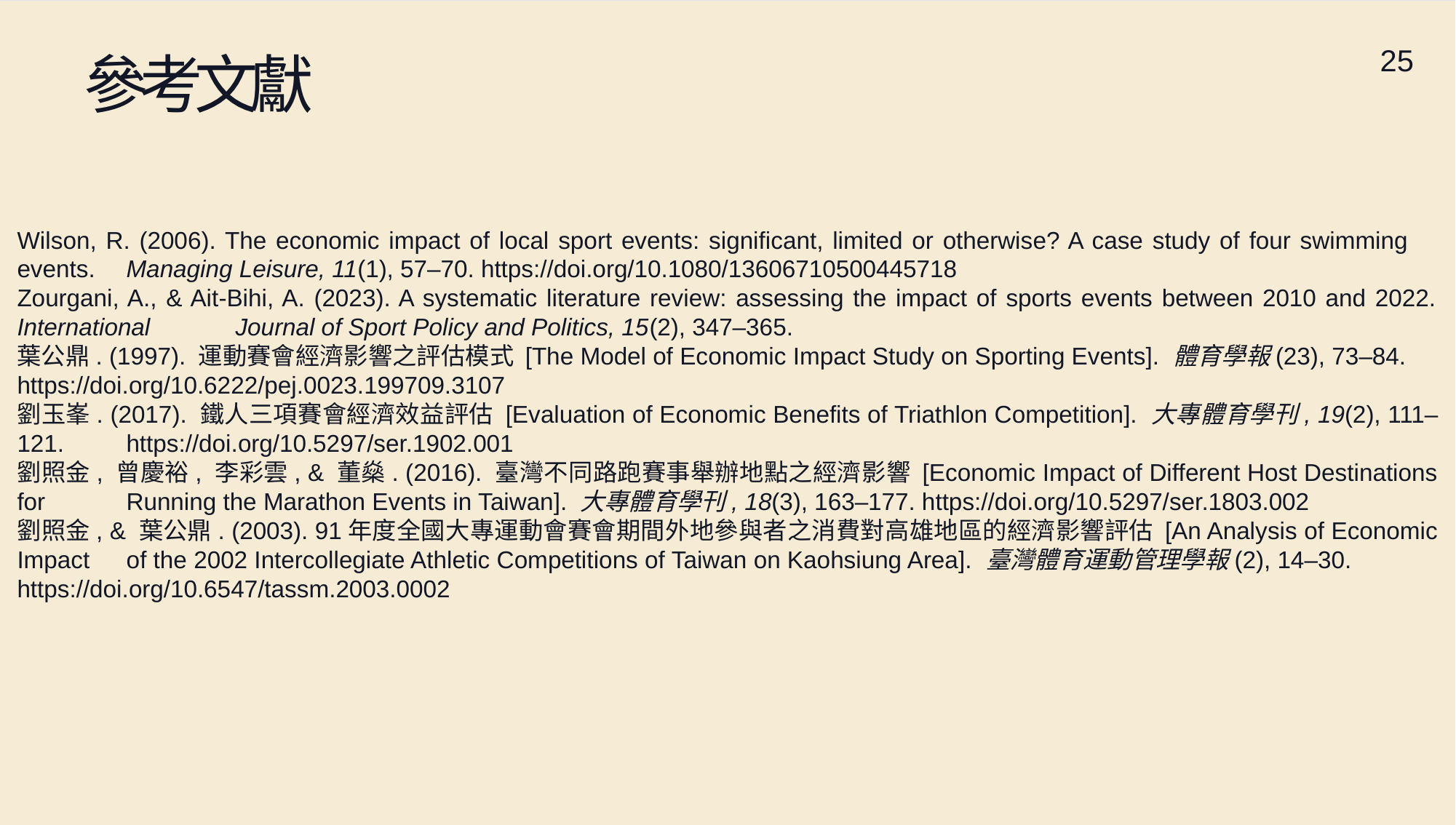

25
參考文獻
Wilson, R. (2006). The economic impact of local sport events: significant, limited or otherwise? A case study of four swimming    events. 	Managing Leisure, 11(1), 57–70. https://doi.org/10.1080/13606710500445718
Zourgani, A., & Ait-Bihi, A. (2023). A systematic literature review: assessing the impact of sports events between 2010 and 2022. International 	Journal of Sport Policy and Politics, 15(2), 347–365.
葉公鼎. (1997). 運動賽會經濟影響之評估模式 [The Model of Economic Impact Study on Sporting Events]. 體育學報(23), 73–84. 	https://doi.org/10.6222/pej.0023.199709.3107
劉玉峯. (2017). 鐵人三項賽會經濟效益評估 [Evaluation of Economic Benefits of Triathlon Competition]. 大專體育學刊, 19(2), 111–121. 	https://doi.org/10.5297/ser.1902.001
劉照金, 曾慶裕, 李彩雲, & 董燊. (2016). 臺灣不同路跑賽事舉辦地點之經濟影響 [Economic Impact of Different Host Destinations for 	Running the Marathon Events in Taiwan]. 大專體育學刊, 18(3), 163–177. https://doi.org/10.5297/ser.1803.002
劉照金, & 葉公鼎. (2003). 91年度全國大專運動會賽會期間外地參與者之消費對高雄地區的經濟影響評估 [An Analysis of Economic Impact 	of the 2002 Intercollegiate Athletic Competitions of Taiwan on Kaohsiung Area]. 臺灣體育運動管理學報(2), 14–30. 	https://doi.org/10.6547/tassm.2003.0002